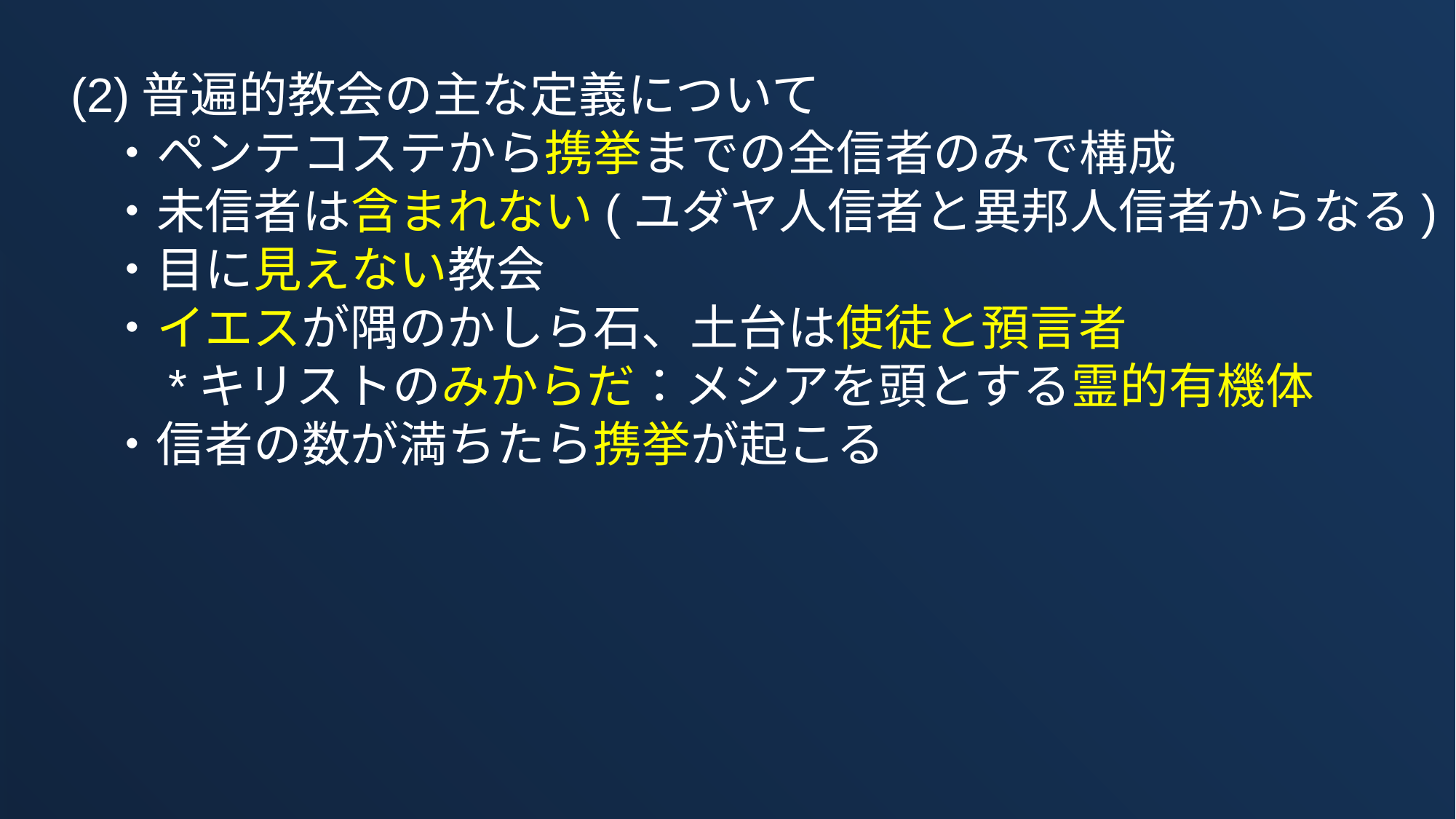

(2)普遍的教会の主な定義について
　　・ペンテコステから携挙までの全信者のみで構成
　　・未信者は含まれない(ユダヤ人信者と異邦人信者からなる)
　　・目に見えない教会
　　・イエスが隅のかしら石、土台は使徒と預言者
　　　*キリストのみからだ：メシアを頭とする霊的有機体
　　・信者の数が満ちたら携挙が起こる